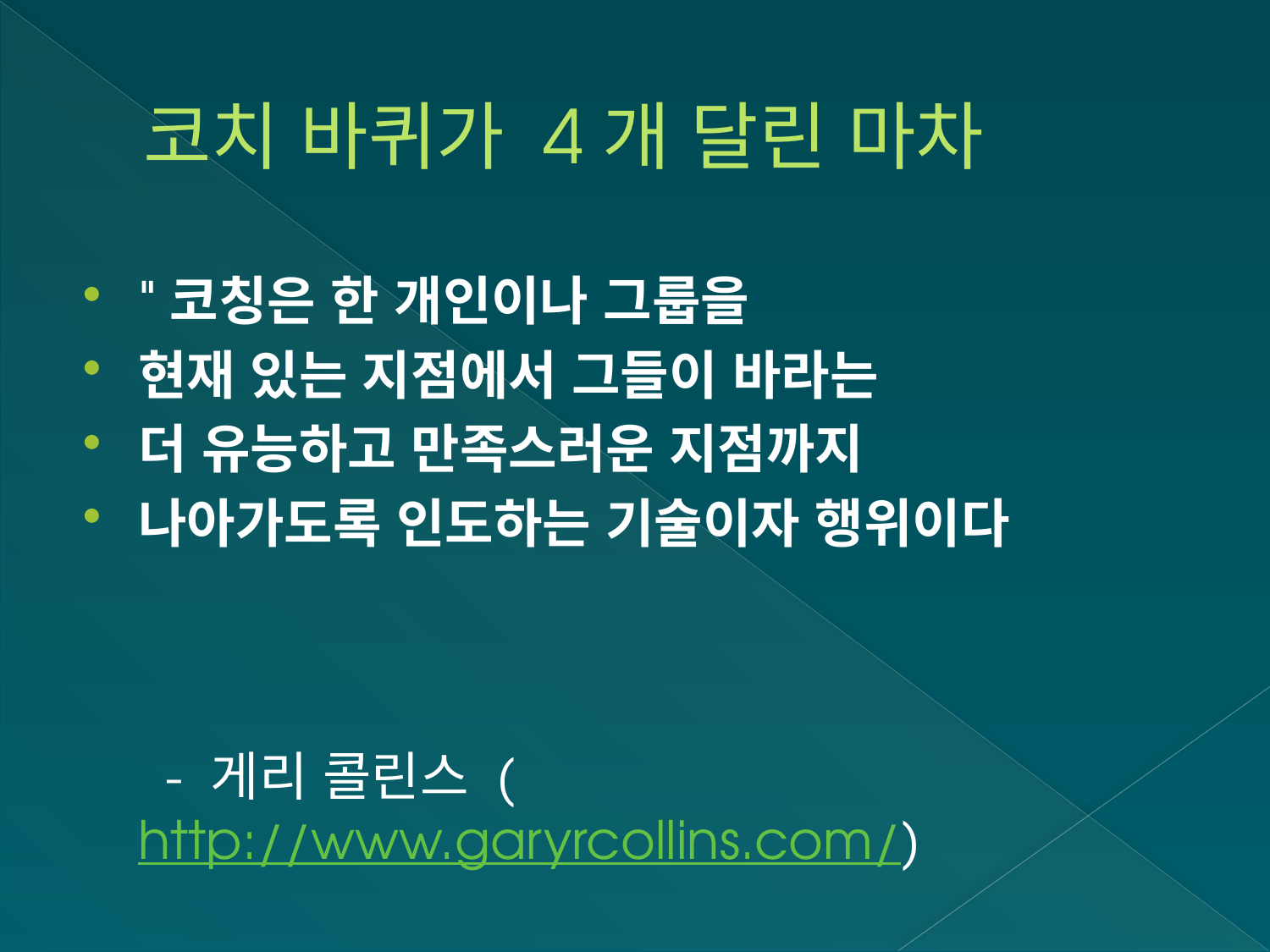

# 코치 바퀴가 4개 달린 마차
"코칭은 한 개인이나 그룹을
현재 있는 지점에서 그들이 바라는
더 유능하고 만족스러운 지점까지
나아가도록 인도하는 기술이자 행위이다                                                                                                        
                                                                         - 게리 콜린스 (http://www.garyrcollins.com/)